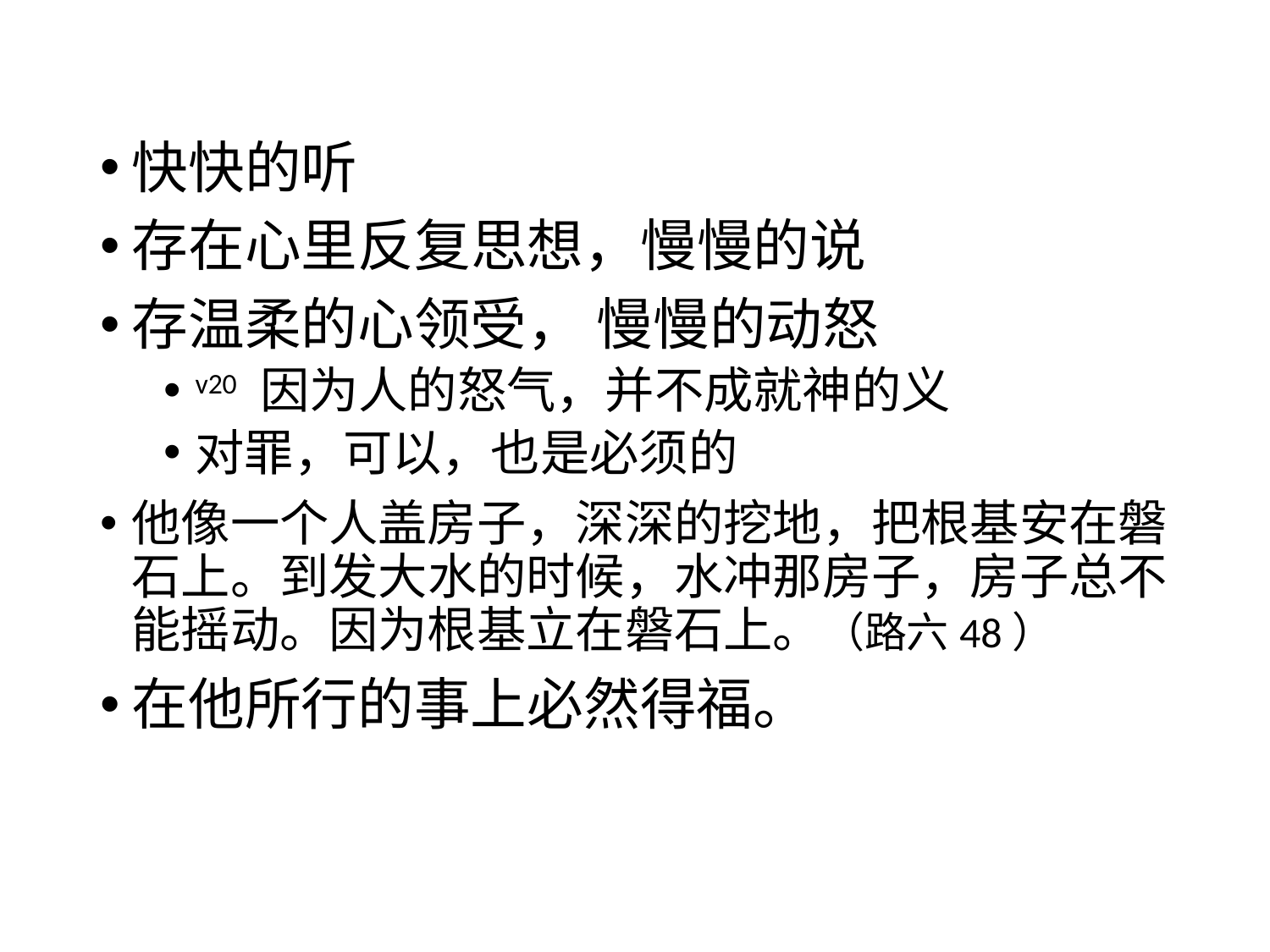

#
快快的听
存在心里反复思想，慢慢的说
存温柔的心领受， 慢慢的动怒
v20 因为人的怒气，并不成就神的义
对罪，可以，也是必须的
他像一个人盖房子，深深的挖地，把根基安在磐石上。到发大水的时候，水冲那房子，房子总不能摇动。因为根基立在磐石上。（路六48）
在他所行的事上必然得福。